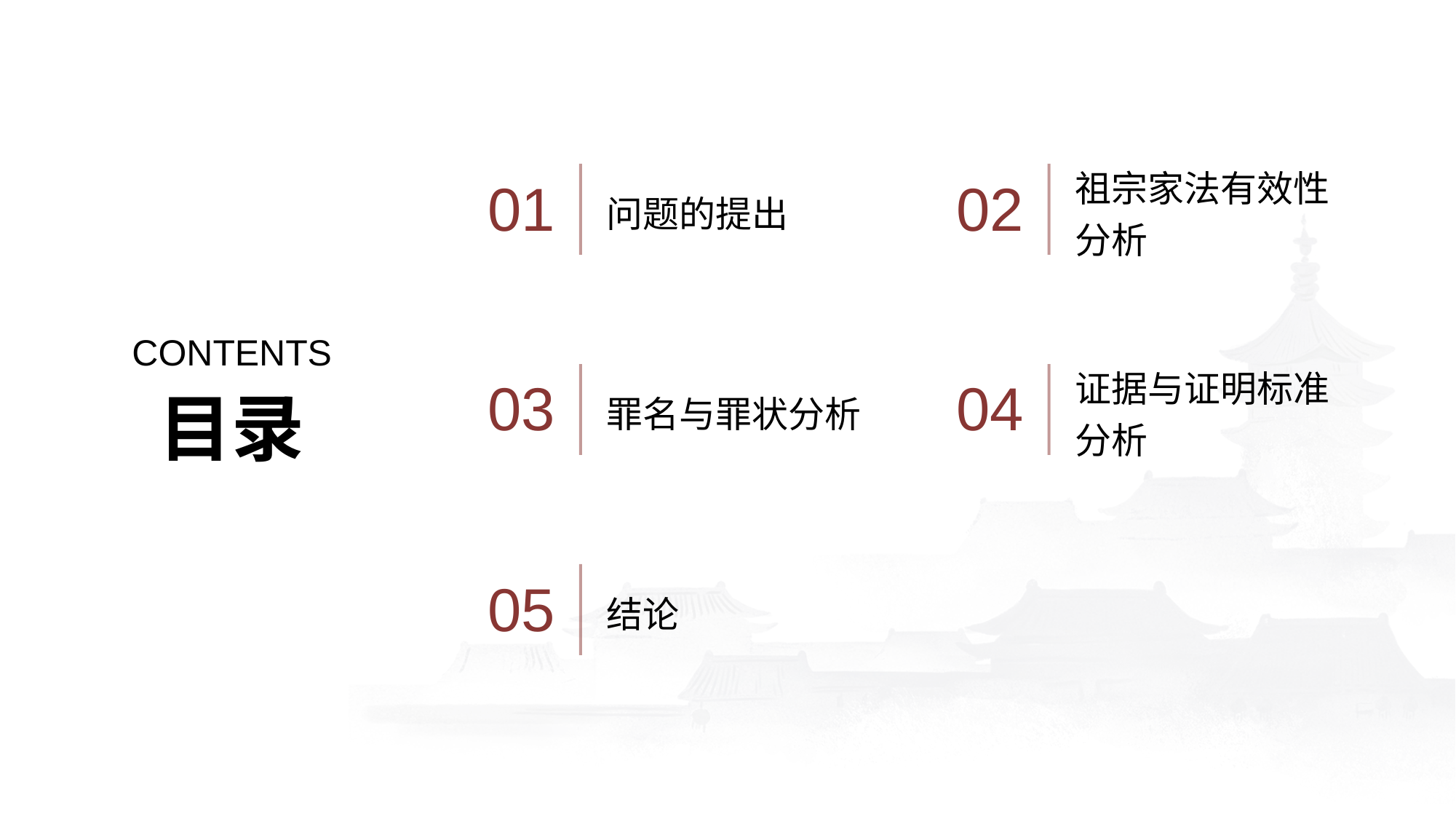

问题的提出
祖宗家法有效性分析

01
02
CONTENTS
罪名与罪状分析
证据与证明标准分析

03
04
目录
结论

05